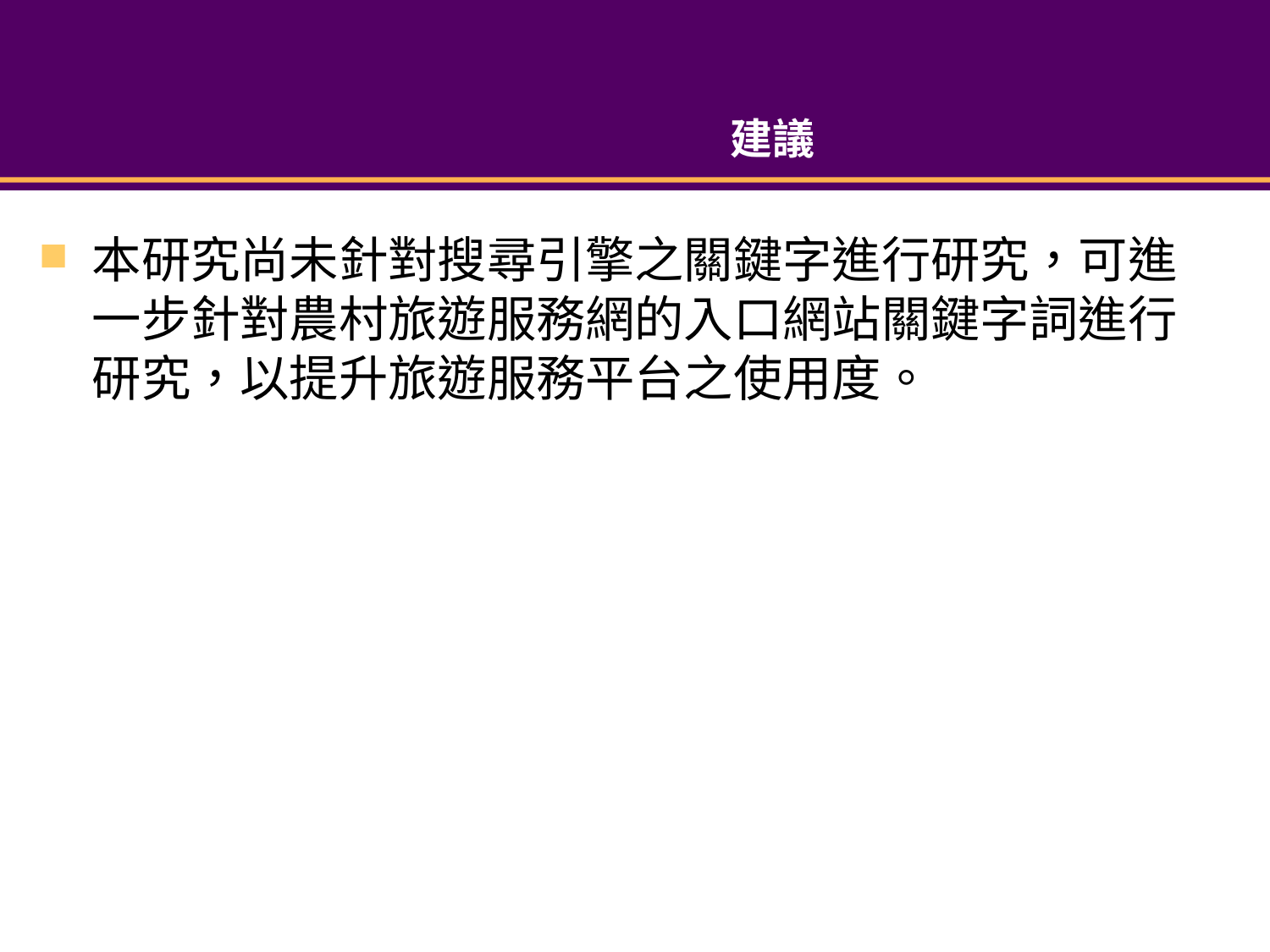

# 建議
本研究尚未針對搜尋引擎之關鍵字進行研究，可進一步針對農村旅遊服務網的入口網站關鍵字詞進行研究，以提升旅遊服務平台之使用度。